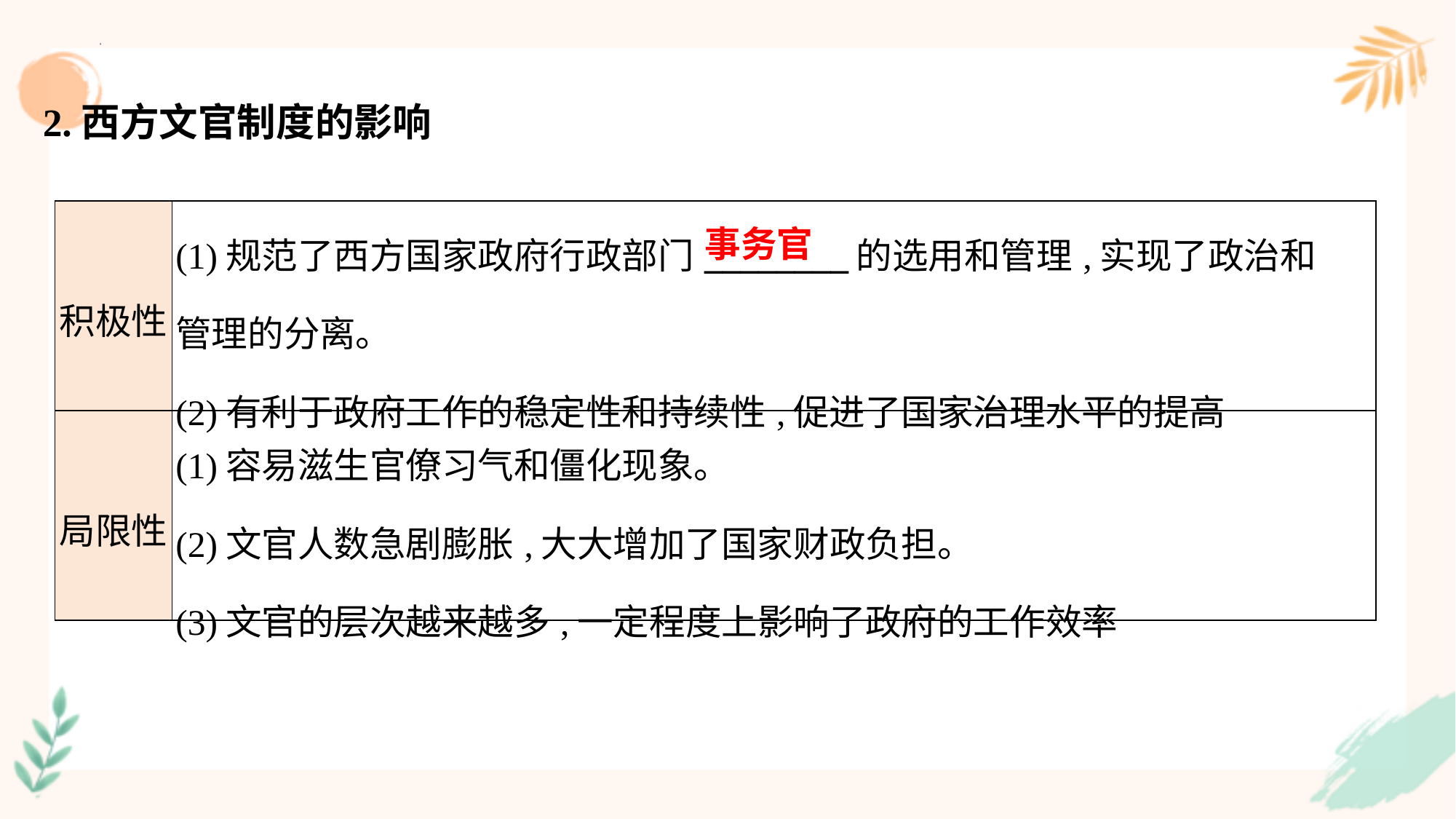

2.西方文官制度的影响
| 积极性 | (1)规范了西方国家政府行政部门\_\_\_\_\_\_\_\_的选用和管理,实现了政治和 管理的分离。 (2)有利于政府工作的稳定性和持续性,促进了国家治理水平的提高 |
| --- | --- |
| 局限性 | (1)容易滋生官僚习气和僵化现象。 (2)文官人数急剧膨胀,大大增加了国家财政负担。 (3)文官的层次越来越多,一定程度上影响了政府的工作效率 |
事务官